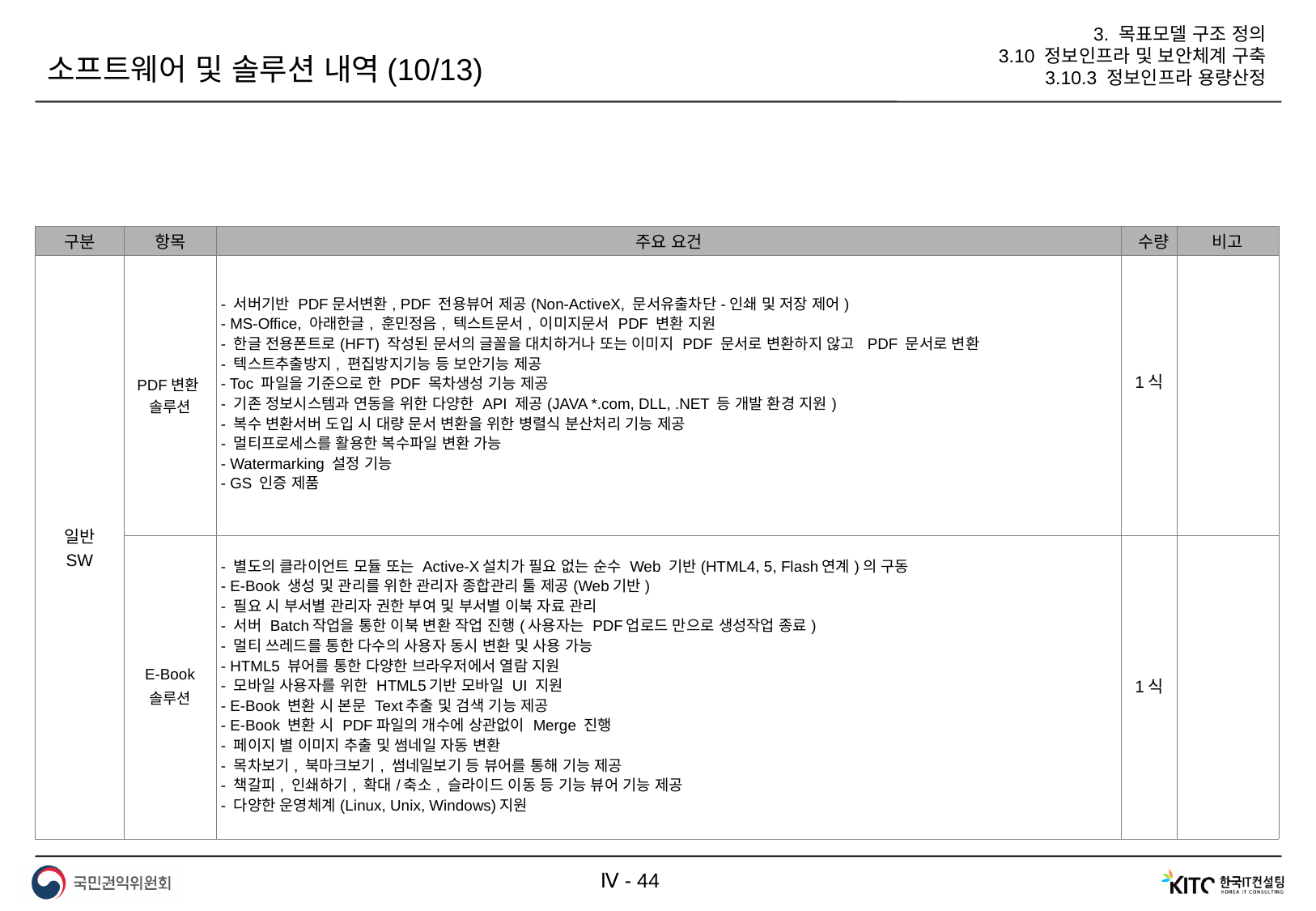

3. 목표모델 구조 정의
3.10 정보인프라 및 보안체계 구축
3.10.3 정보인프라 용량산정
소프트웨어 및 솔루션 내역(10/13)
| 구분 | 항목 | 주요 요건 | 수량 | 비고 |
| --- | --- | --- | --- | --- |
| 일반 SW | PDF변환 솔루션 | - 서버기반 PDF문서변환, PDF 전용뷰어 제공(Non-ActiveX, 문서유출차단-인쇄 및 저장 제어) - MS-Office, 아래한글, 훈민정음, 텍스트문서, 이미지문서 PDF 변환 지원 - 한글 전용폰트로(HFT) 작성된 문서의 글꼴을 대치하거나 또는 이미지 PDF 문서로 변환하지 않고 PDF 문서로 변환 - 텍스트추출방지, 편집방지기능 등 보안기능 제공 - Toc 파일을 기준으로 한 PDF 목차생성 기능 제공 - 기존 정보시스템과 연동을 위한 다양한 API 제공(JAVA \*.com, DLL, .NET 등 개발 환경 지원) - 복수 변환서버 도입 시 대량 문서 변환을 위한 병렬식 분산처리 기능 제공 - 멀티프로세스를 활용한 복수파일 변환 가능 - Watermarking 설정 기능 - GS 인증 제품 | 1식 |  |
|  | E-Book 솔루션 | - 별도의 클라이언트 모듈 또는 Active-X설치가 필요 없는 순수 Web 기반(HTML4, 5, Flash연계)의 구동 - E-Book 생성 및 관리를 위한 관리자 종합관리 툴 제공(Web기반) - 필요 시 부서별 관리자 권한 부여 및 부서별 이북 자료 관리 - 서버 Batch작업을 통한 이북 변환 작업 진행(사용자는 PDF업로드 만으로 생성작업 종료) - 멀티 쓰레드를 통한 다수의 사용자 동시 변환 및 사용 가능 - HTML5 뷰어를 통한 다양한 브라우저에서 열람 지원 - 모바일 사용자를 위한 HTML5기반 모바일 UI 지원 - E-Book 변환 시 본문 Text추출 및 검색 기능 제공 - E-Book 변환 시 PDF파일의 개수에 상관없이 Merge 진행 - 페이지 별 이미지 추출 및 썸네일 자동 변환 - 목차보기, 북마크보기, 썸네일보기 등 뷰어를 통해 기능 제공 - 책갈피, 인쇄하기, 확대/축소, 슬라이드 이동 등 기능 뷰어 기능 제공 - 다양한 운영체계(Linux, Unix, Windows)지원 | 1식 |  |